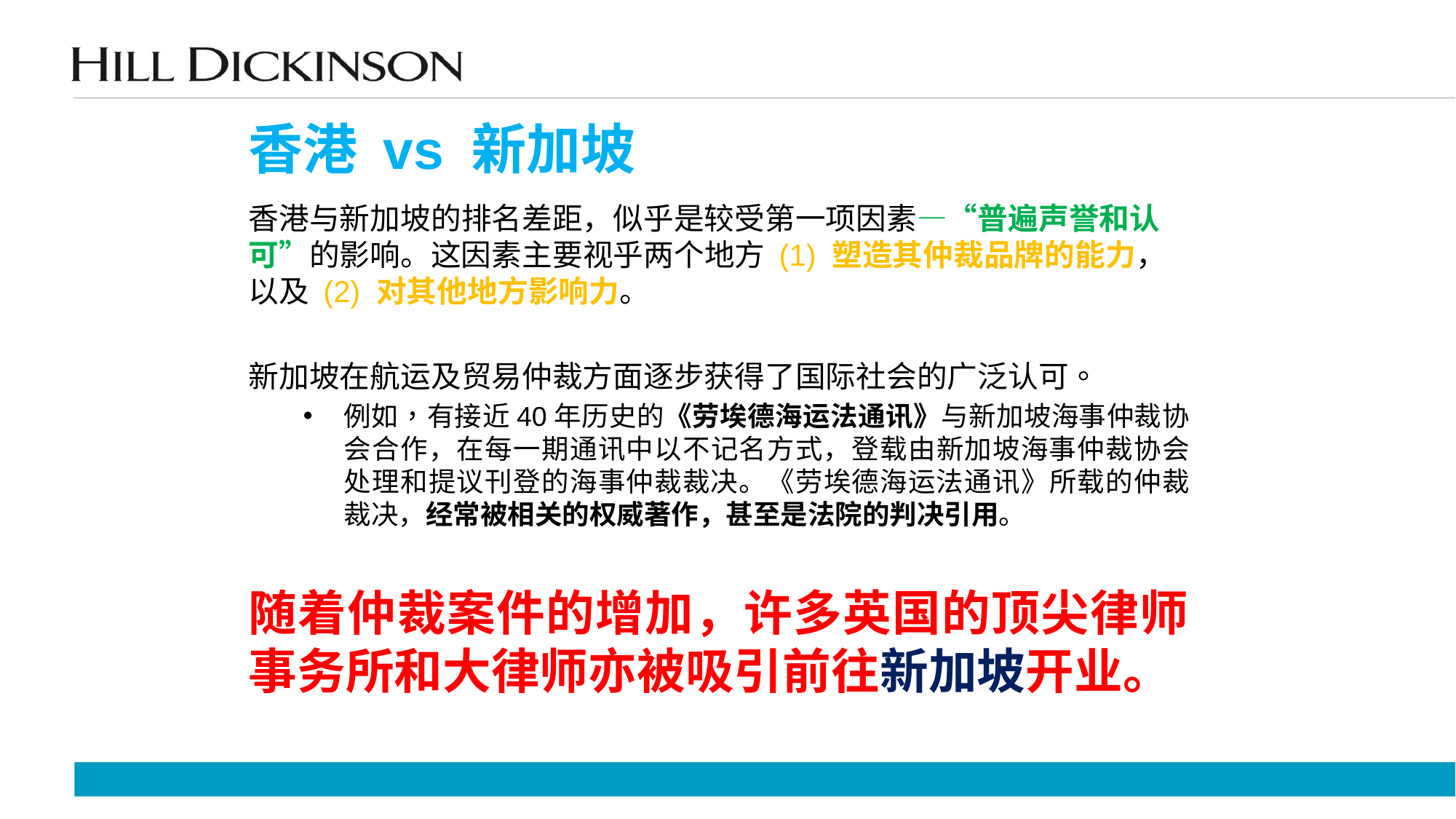

# 香港 vs 新加坡
香港与新加坡的排名差距，似乎是较受第一项因素—“普遍声誉和认可”的影响。这因素主要视乎两个地方 (1) 塑造其仲裁品牌的能力，以及 (2) 对其他地方影响力。

新加坡在航运及贸易仲裁方面逐步获得了国际社会的广泛认可。
例如，有接近40年历史的《劳埃德海运法通讯》与新加坡海事仲裁协会合作，在每一期通讯中以不记名方式，登载由新加坡海事仲裁协会处理和提议刊登的海事仲裁裁决。《劳埃德海运法通讯》所载的仲裁裁决，经常被相关的权威著作，甚至是法院的判决引用。

随着仲裁案件的增加，许多英国的顶尖律师事务所和大律师亦被吸引前往新加坡开业。